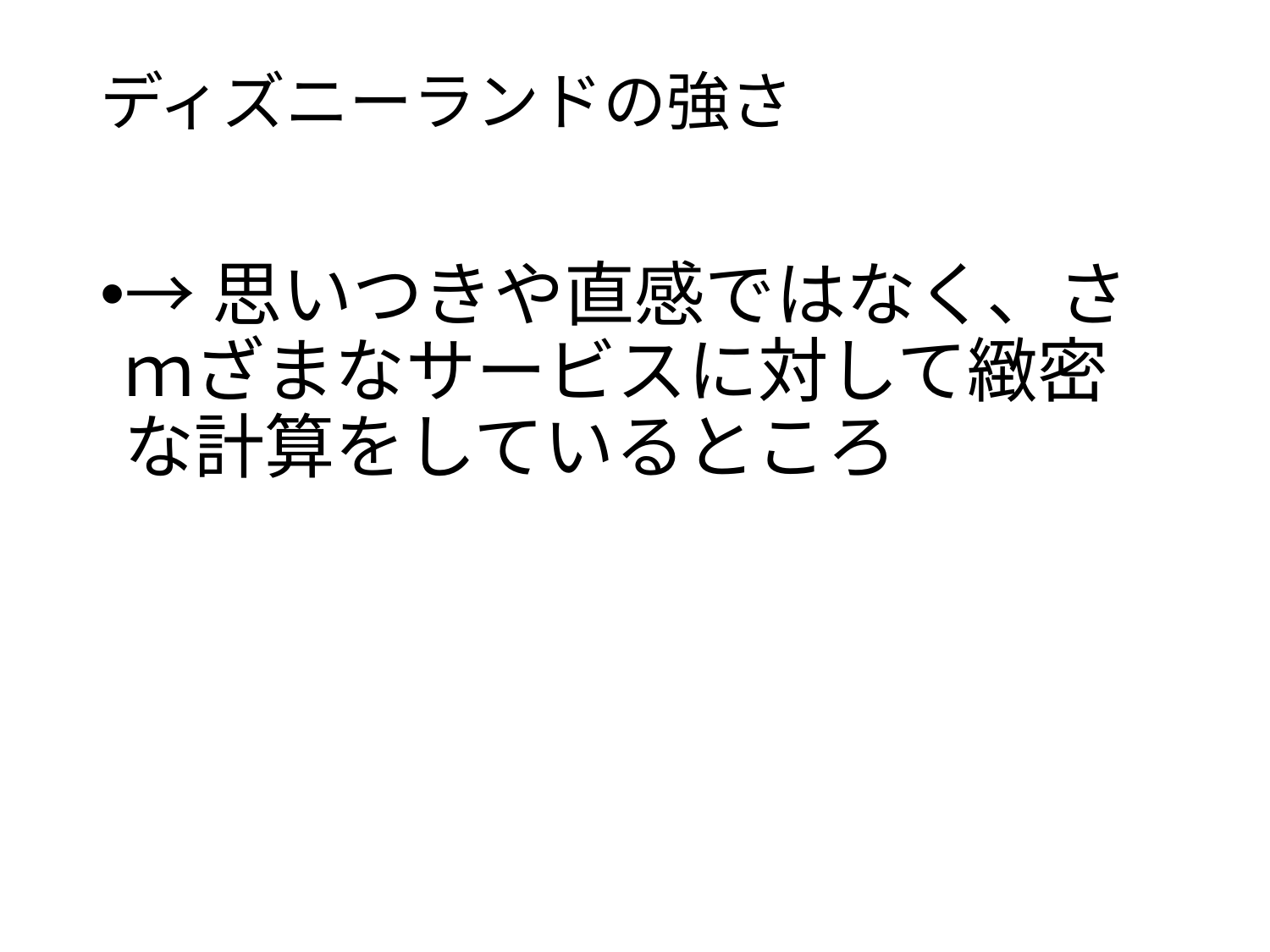

# ディズニーランドの強さ
→思いつきや直感ではなく、さｍざまなサービスに対して緻密な計算をしているところ